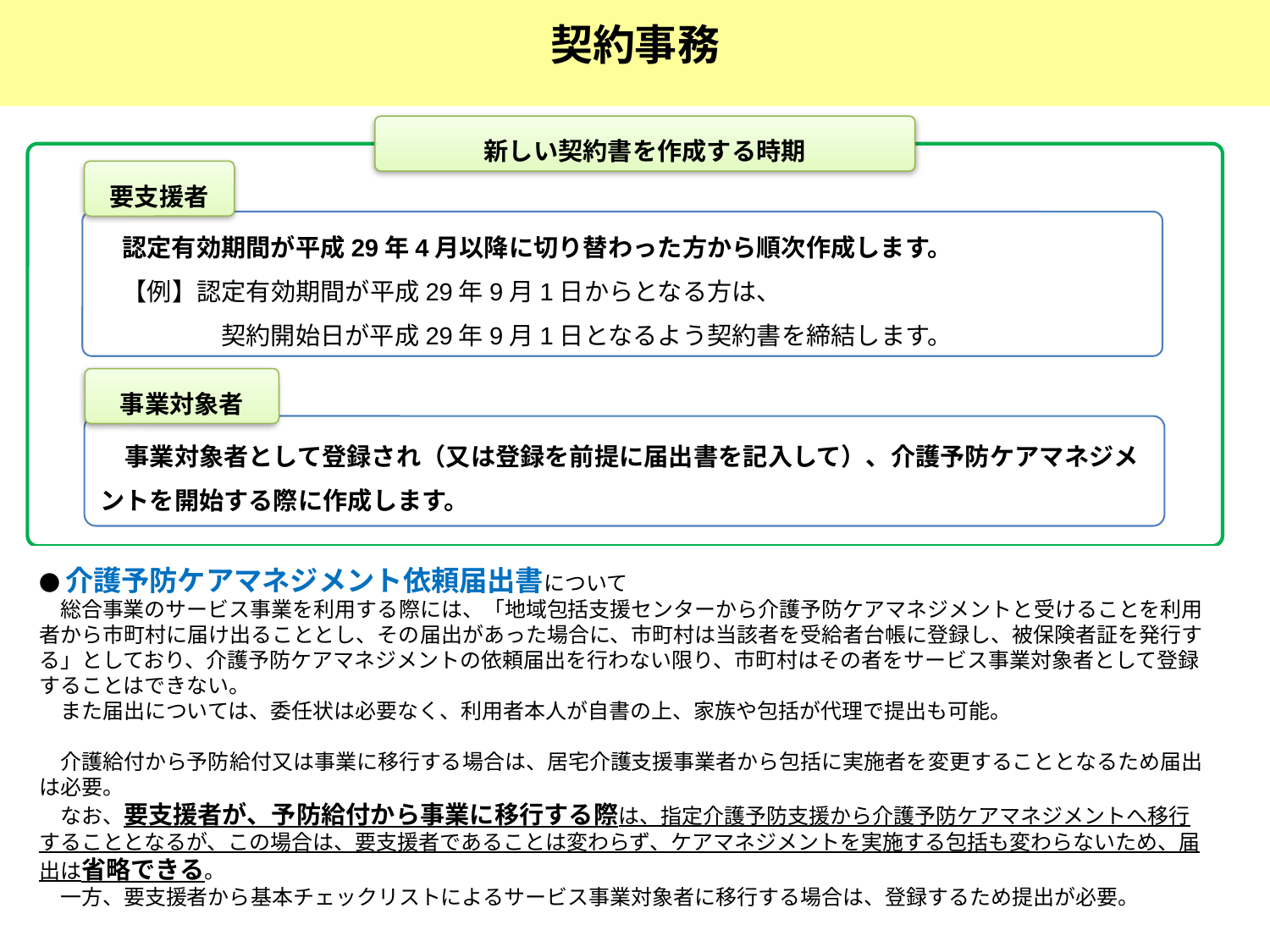

契約事務
新しい契約書を作成する時期

要支援者
　認定有効期間が平成29年4月以降に切り替わった方から順次作成します。
　【例】認定有効期間が平成29年9月1日からとなる方は、
　　　　　契約開始日が平成29年9月1日となるよう契約書を締結します。
事業対象者
　事業対象者として登録され（又は登録を前提に届出書を記入して）、介護予防ケアマネジメントを開始する際に作成します。
●介護予防ケアマネジメント依頼届出書について
　総合事業のサービス事業を利用する際には、「地域包括支援センターから介護予防ケアマネジメントと受けることを利用者から市町村に届け出ることとし、その届出があった場合に、市町村は当該者を受給者台帳に登録し、被保険者証を発行する」としており、介護予防ケアマネジメントの依頼届出を行わない限り、市町村はその者をサービス事業対象者として登録することはできない。
　また届出については、委任状は必要なく、利用者本人が自書の上、家族や包括が代理で提出も可能。

　介護給付から予防給付又は事業に移行する場合は、居宅介護支援事業者から包括に実施者を変更することとなるため届出は必要。
　なお、要支援者が、予防給付から事業に移行する際は、指定介護予防支援から介護予防ケアマネジメントへ移行することとなるが、この場合は、要支援者であることは変わらず、ケアマネジメントを実施する包括も変わらないため、届出は省略できる。
　一方、要支援者から基本チェックリストによるサービス事業対象者に移行する場合は、登録するため提出が必要。